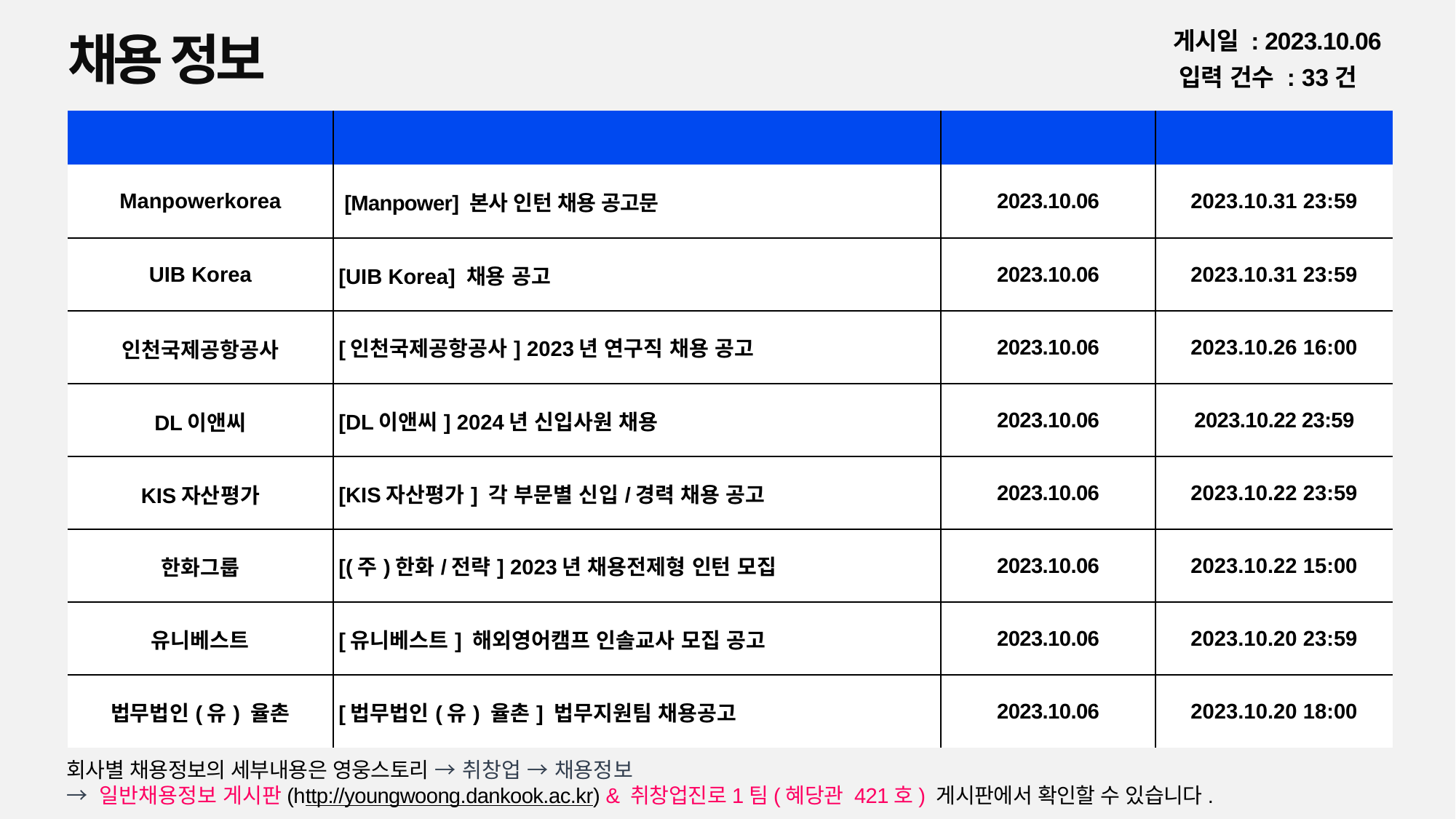

채용 정보
게시일 : 2023.10.06
입력 건수 : 33건
| 회사명 | 공고명 | 등록일 | 마감일 |
| --- | --- | --- | --- |
| Manpowerkorea | [Manpower] 본사 인턴 채용 공고문 | 2023.10.06 | 2023.10.31 23:59 |
| UIB Korea | [UIB Korea] 채용 공고 | 2023.10.06 | 2023.10.31 23:59 |
| 인천국제공항공사 | [인천국제공항공사] 2023년 연구직 채용 공고 | 2023.10.06 | 2023.10.26 16:00 |
| DL이앤씨 | [DL이앤씨] 2024년 신입사원 채용 | 2023.10.06 | 2023.10.22 23:59 |
| KIS자산평가 | [KIS자산평가] 각 부문별 신입/경력 채용 공고 | 2023.10.06 | 2023.10.22 23:59 |
| 한화그룹 | [(주)한화/전략] 2023년 채용전제형 인턴 모집 | 2023.10.06 | 2023.10.22 15:00 |
| 유니베스트 | [유니베스트] 해외영어캠프 인솔교사 모집 공고 | 2023.10.06 | 2023.10.20 23:59 |
| 법무법인(유) 율촌 | [법무법인(유) 율촌] 법무지원팀 채용공고 | 2023.10.06 | 2023.10.20 18:00 |
회사별 채용정보의 세부내용은 영웅스토리 → 취창업 → 채용정보
→ 일반채용정보 게시판(http://youngwoong.dankook.ac.kr) & 취창업진로1팀(혜당관 421호) 게시판에서 확인할 수 있습니다.